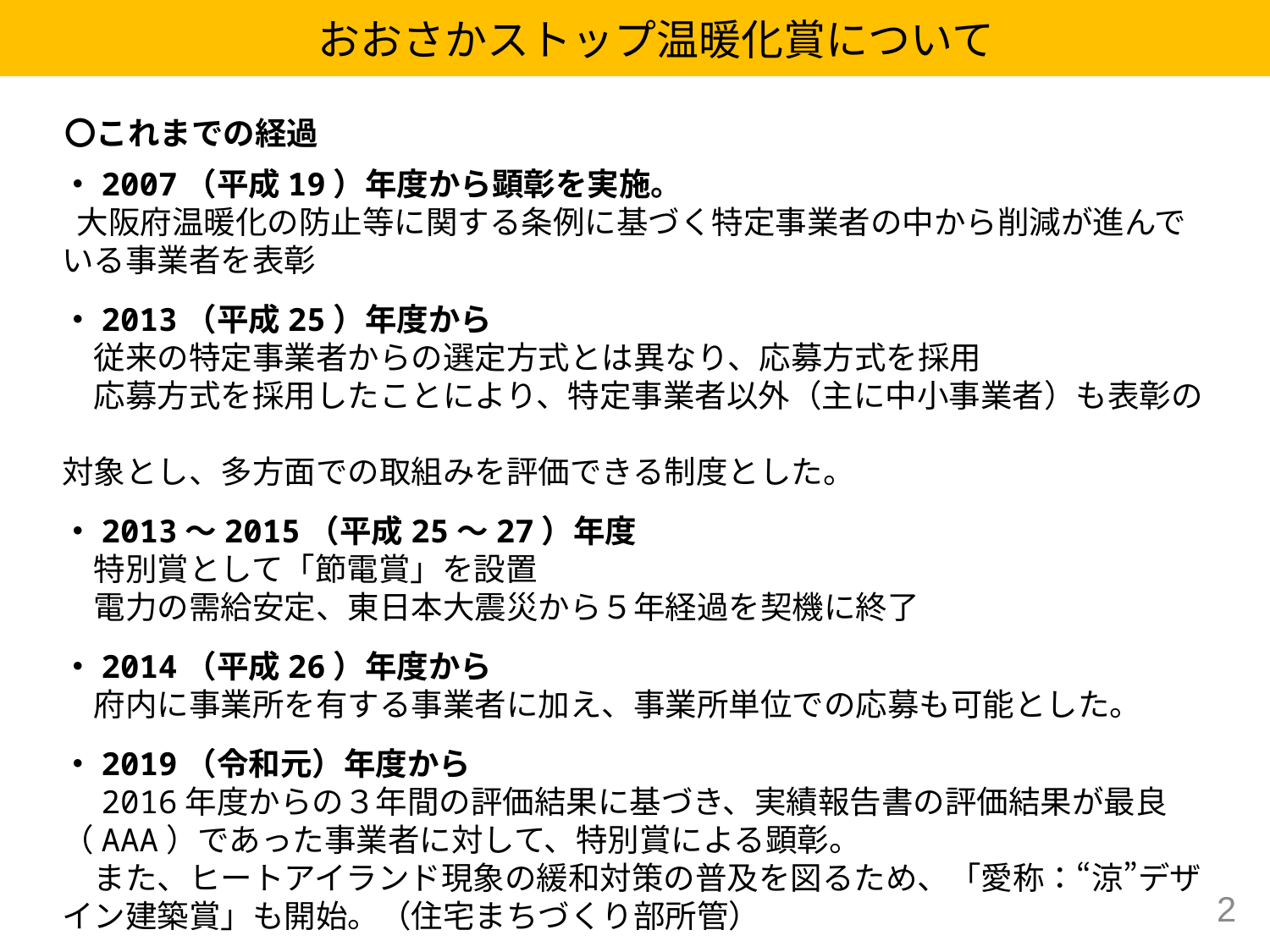

おおさかストップ温暖化賞について
〇これまでの経過
・2007（平成19）年度から顕彰を実施。
 大阪府温暖化の防止等に関する条例に基づく特定事業者の中から削減が進んでいる事業者を表彰
・2013（平成25）年度から
　従来の特定事業者からの選定方式とは異なり、応募方式を採用
　応募方式を採用したことにより、特定事業者以外（主に中小事業者）も表彰の
対象とし、多方面での取組みを評価できる制度とした。
・2013～2015（平成25～27）年度
　特別賞として「節電賞」を設置
　電力の需給安定、東日本大震災から５年経過を契機に終了
・2014（平成26）年度から
　府内に事業所を有する事業者に加え、事業所単位での応募も可能とした。
・2019（令和元）年度から
　2016年度からの３年間の評価結果に基づき、実績報告書の評価結果が最良（AAA）であった事業者に対して、特別賞による顕彰。
　また、ヒートアイランド現象の緩和対策の普及を図るため、「愛称：“涼”デザイン建築賞」も開始。（住宅まちづくり部所管）
2